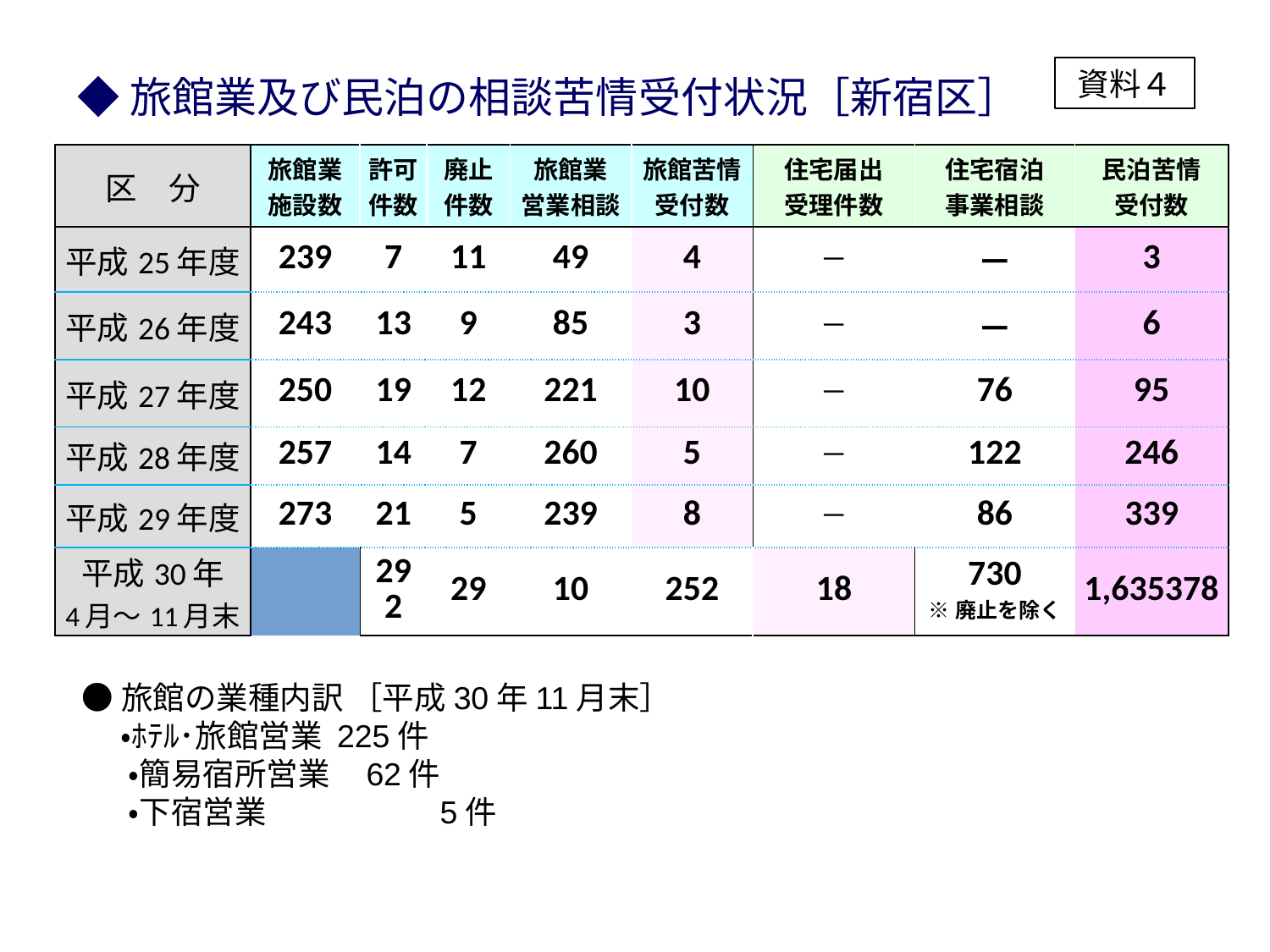

# ◆旅館業及び民泊の相談苦情受付状況［新宿区］
資料４
| 区　分 |  | 旅館業 施設数 | 許可 件数 | 廃止 件数 | 旅館業 営業相談 | 旅館苦情 受付数 | 住宅届出 受理件数 | 住宅宿泊 事業相談 | 民泊苦情 受付数 |
| --- | --- | --- | --- | --- | --- | --- | --- | --- | --- |
| 平成25年度 |  | 239 | 7 | 11 | 49 | 4 | ― | － | 3 |
| 平成26年度 |  | 243 | 13 | 9 | 85 | 3 | ― | － | 6 |
| 平成27年度 |  | 250 | 19 | 12 | 221 | 10 | ― | 76 | 95 |
| 平成28年度 |  | 257 | 14 | 7 | 260 | 5 | ― | 122 | 246 |
| 平成29年度 |  | 273 | 21 | 5 | 239 | 8 | ― | 86 | 339 |
| 平成30年 4月～11月末 |  | 292 | 29 | 10 | 252 | 18 | 730 ※廃止を除く | 1,635 | 378 |
●旅館の業種内訳 ［平成30年11月末］
　 ・ﾎﾃﾙ･旅館営業 225件
 　・簡易宿所営業    62件
 　・下宿営業　　　　　 5件